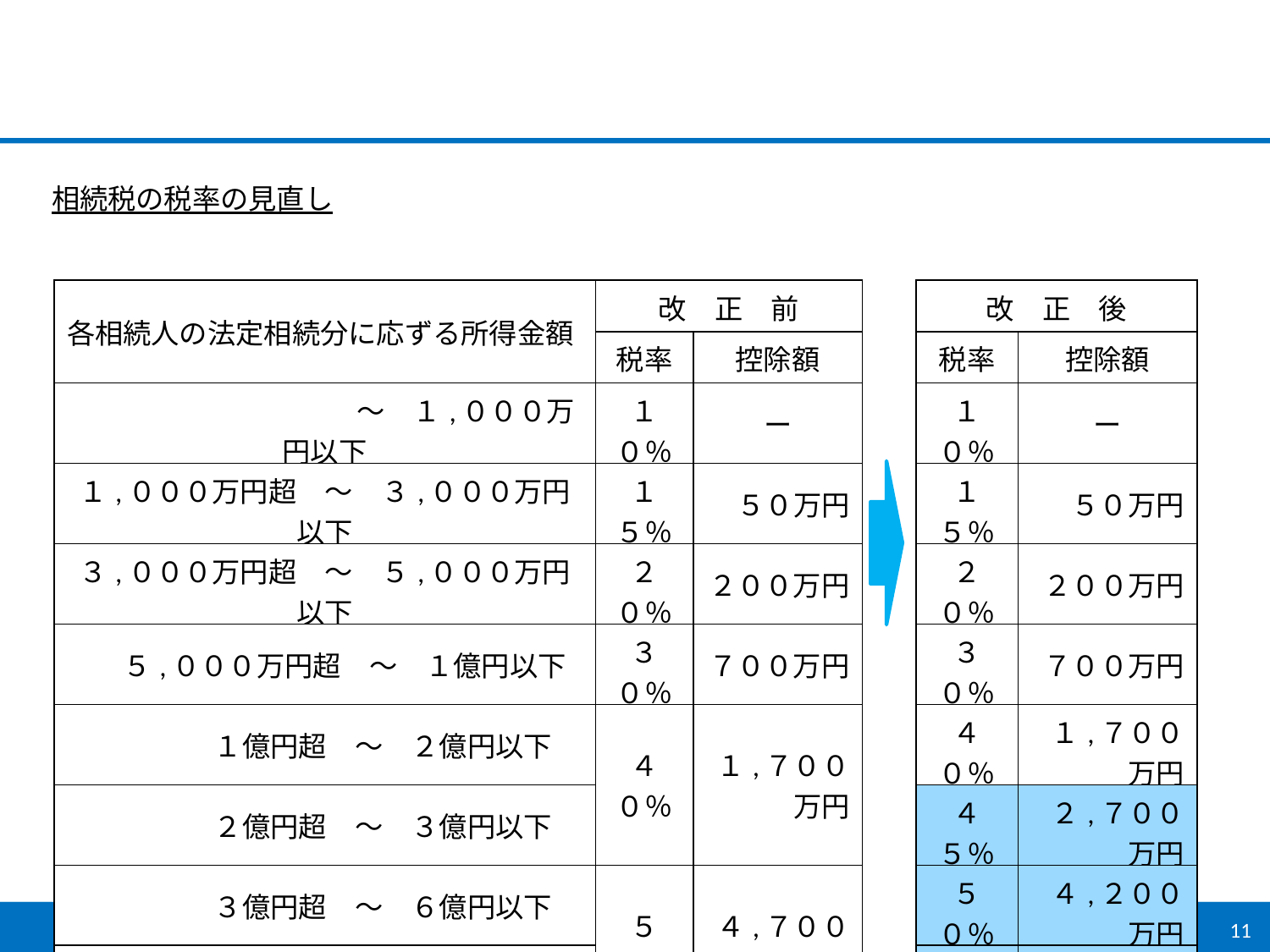

相続税の税率の見直し
| 各相続人の法定相続分に応ずる所得金額 | 改　正　前 |  |  | 改　正　後 |  |
| --- | --- | --- | --- | --- | --- |
|  | 税率 | 控除額 |  | 税率 | 控除額 |
| ～　１,０００万円以下 | １０％ | ー |  | １０％ | ー |
| １,０００万円超　～　３,０００万円以下 | １５％ | ５０万円 |  | １５％ | ５０万円 |
| ３,０００万円超　～　５,０００万円以下 | ２０％ | ２００万円 |  | ２０％ | ２００万円 |
| ５,０００万円超　～　１億円以下 | ３０％ | ７００万円 |  | ３０％ | ７００万円 |
| １億円超　～　２億円以下 | ４０％ | １,７００万円 |  | ４０％ | １,７００万円 |
| ２億円超　～　３億円以下 |  |  |  | ４５％ | ２,７００万円 |
| ３億円超　～　６億円以下 | ５０％ | ４,７００万円 |  | ５０％ | ４,２００万円 |
| ６億円超　～ |  |  |  | ５５％ | ７,２００万円 |